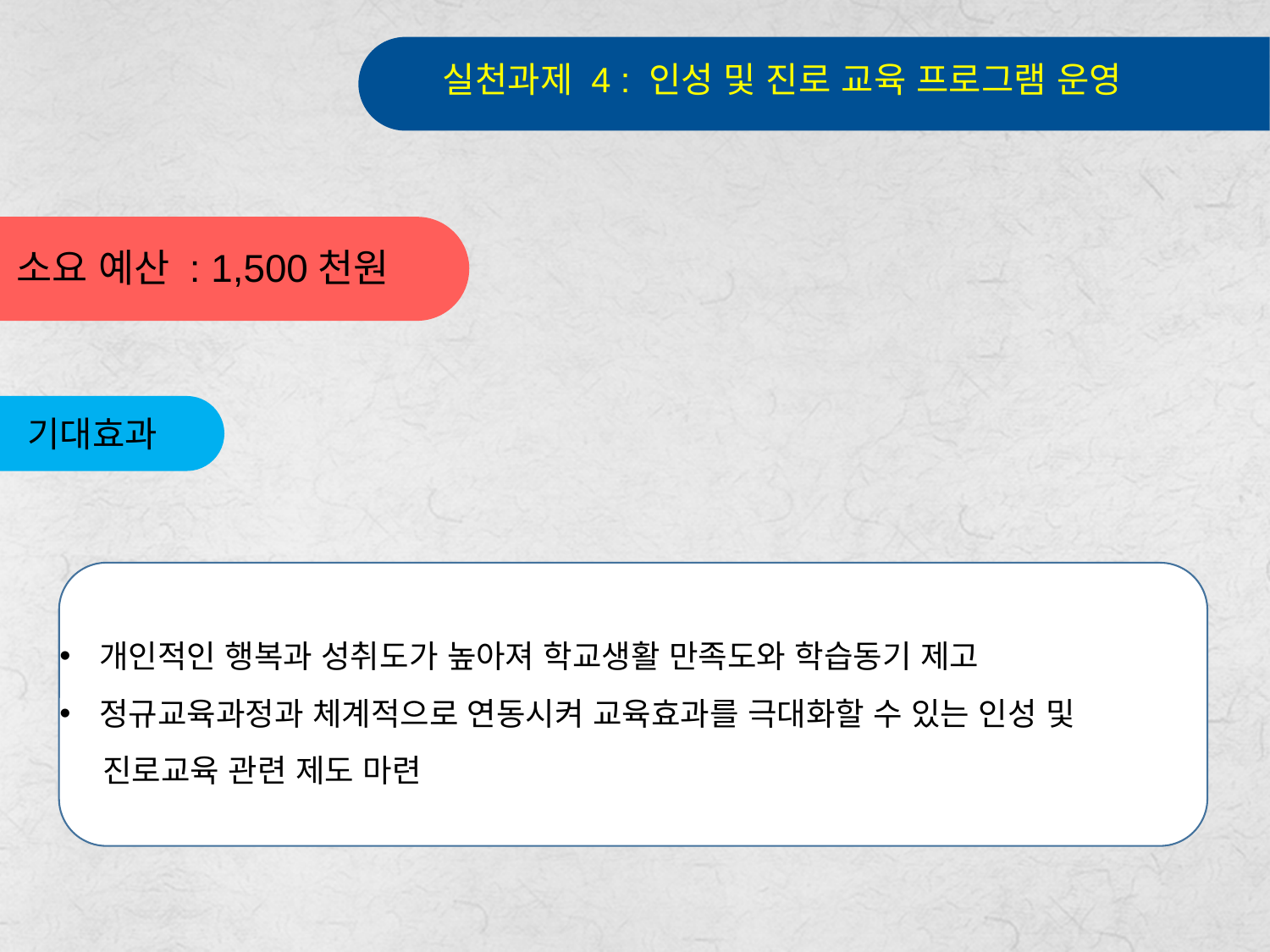

실천과제 4 : 인성 및 진로 교육 프로그램 운영

소요 예산 : 1,500천원

기대효과

개인적인 행복과 성취도가 높아져 학교생활 만족도와 학습동기 제고
정규교육과정과 체계적으로 연동시켜 교육효과를 극대화할 수 있는 인성 및
    진로교육 관련 제도 마련